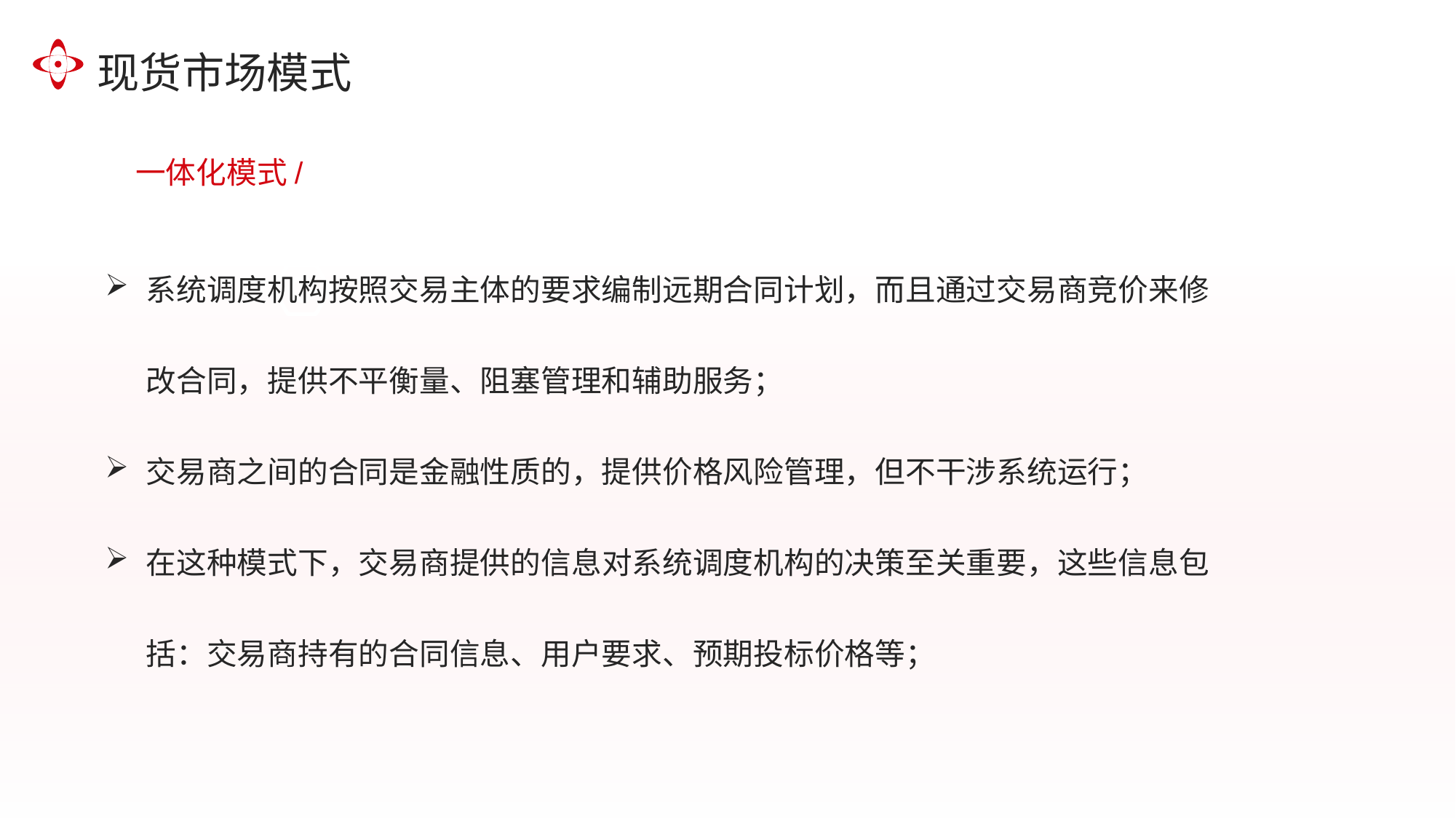

现货市场模式

一体化模式/
系统调度机构按照交易主体的要求编制远期合同计划，而且通过交易商竞价来修改合同，提供不平衡量、阻塞管理和辅助服务；
交易商之间的合同是金融性质的，提供价格风险管理，但不干涉系统运行；
在这种模式下，交易商提供的信息对系统调度机构的决策至关重要，这些信息包括：交易商持有的合同信息、用户要求、预期投标价格等；